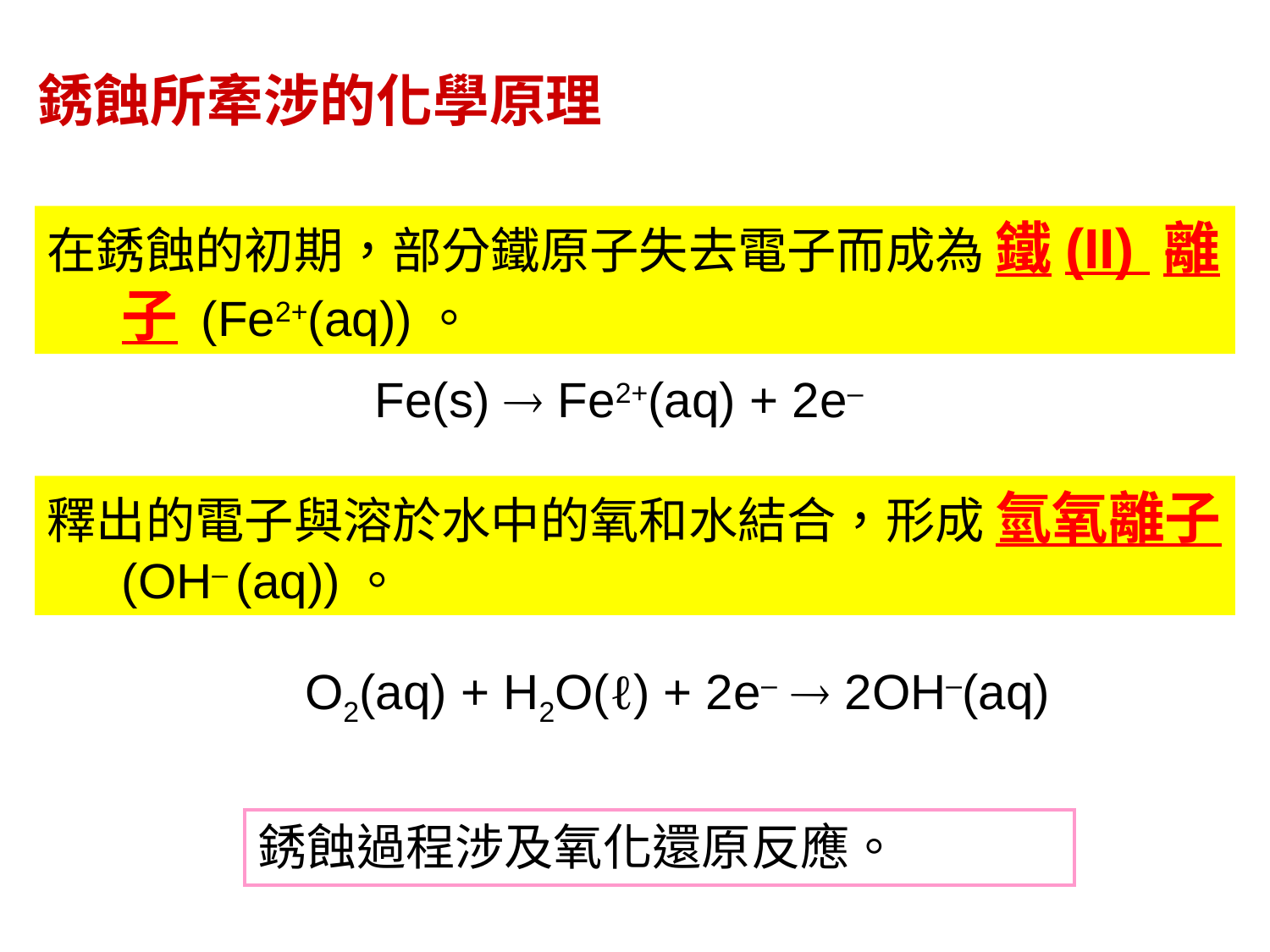

銹蝕所牽涉的化學原理
在銹蝕的初期，部分鐵原子失去電子而成為 鐵(II) 離子 (Fe2+(aq))。
Fe(s) → Fe2+(aq) + 2e–
釋出的電子與溶於水中的氧和水結合，形成 氫氧離子 (OH– (aq))。

O2(aq) + H2O(ℓ) + 2e– → 2OH–(aq)
銹蝕過程涉及氧化還原反應。